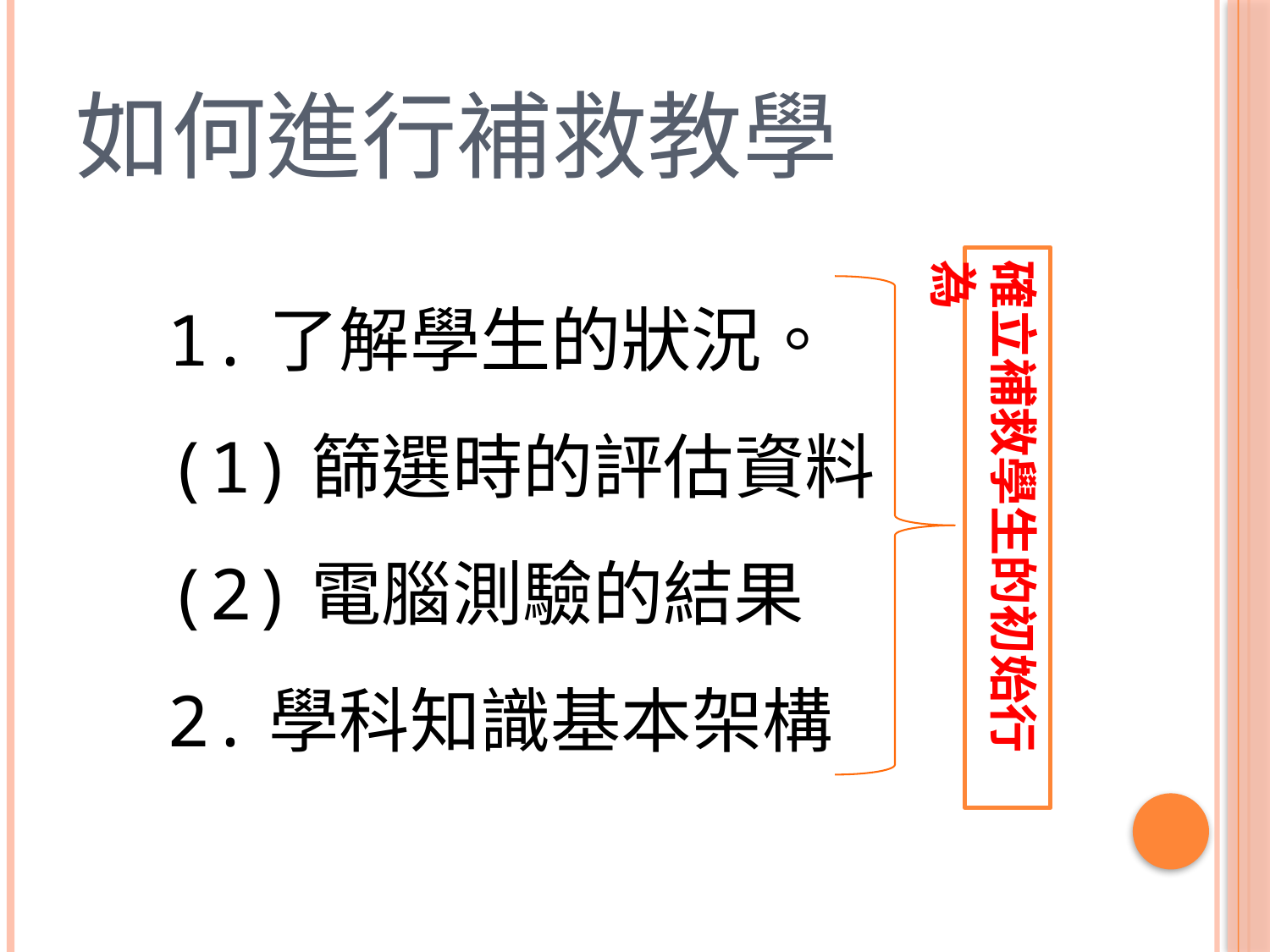

# 如何進行補救教學
1.了解學生的狀況。
(1)篩選時的評估資料
(2)電腦測驗的結果
2.學科知識基本架構
確立補救學生的初始行為